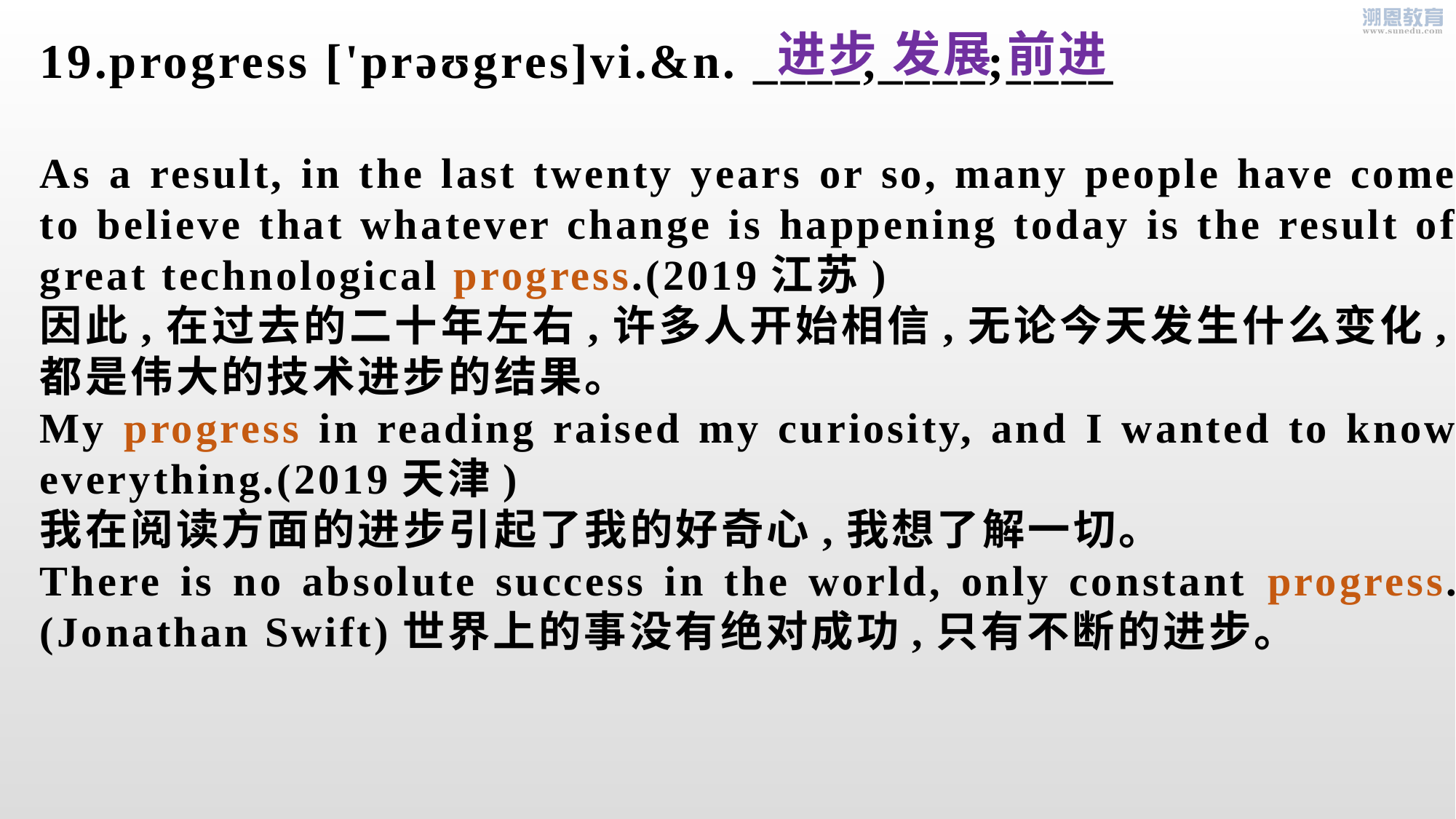

进步 发展 前进
19.progress ['prəʊgres]vi.&n. ____,____;____

As a result, in the last twenty years or so, many people have come to believe that whatever change is happening today is the result of great technological progress.(2019江苏)
因此,在过去的二十年左右,许多人开始相信,无论今天发生什么变化,都是伟大的技术进步的结果。
My progress in reading raised my curiosity, and I wanted to know everything.(2019天津)
我在阅读方面的进步引起了我的好奇心,我想了解一切。
There is no absolute success in the world, only constant progress.(Jonathan Swift)世界上的事没有绝对成功,只有不断的进步。